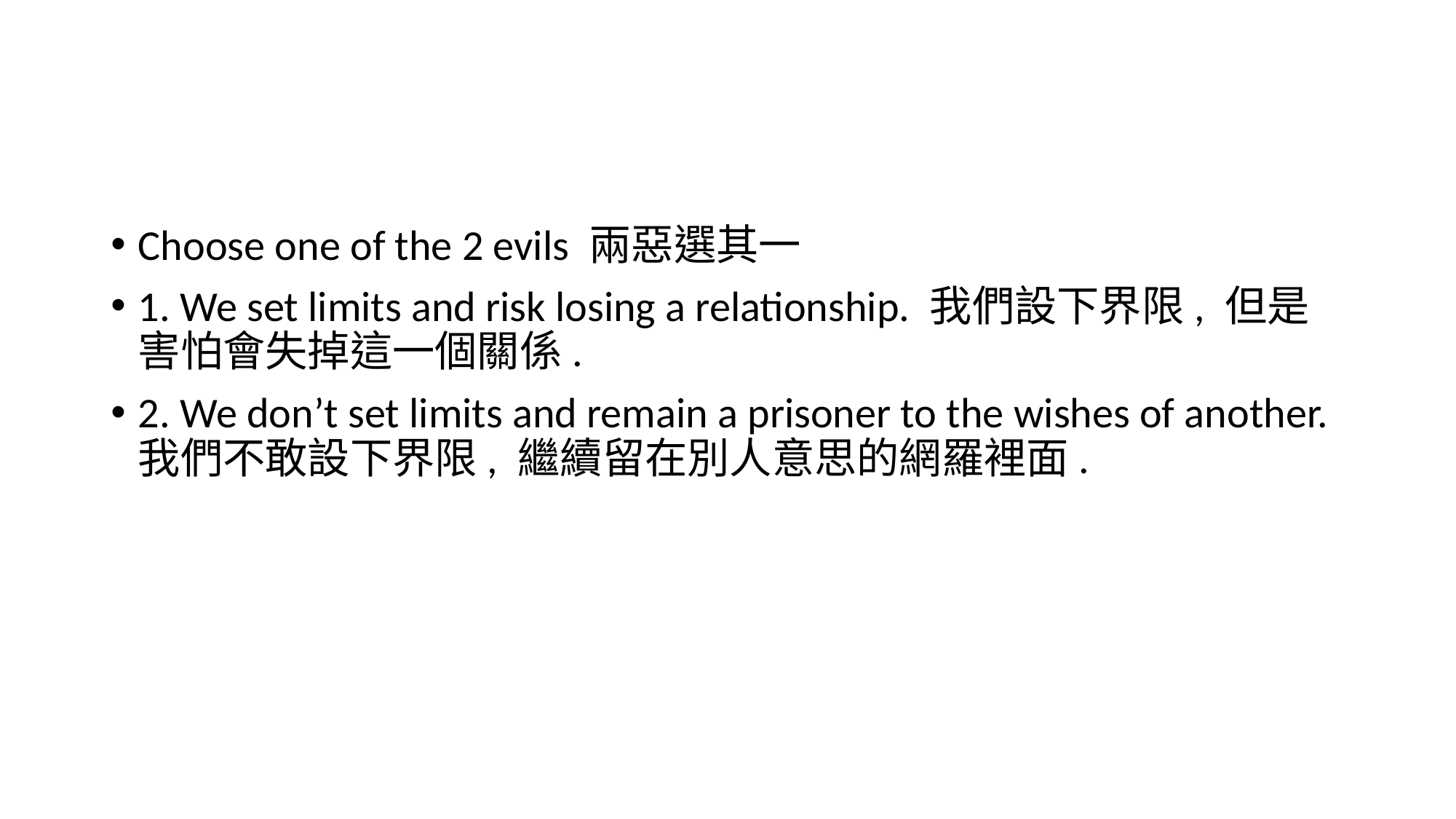

#
Choose one of the 2 evils 兩惡選其一
1. We set limits and risk losing a relationship. 我們設下界限, 但是害怕會失掉這一個關係.
2. We don’t set limits and remain a prisoner to the wishes of another. 我們不敢設下界限, 繼續留在別人意思的網羅裡面.